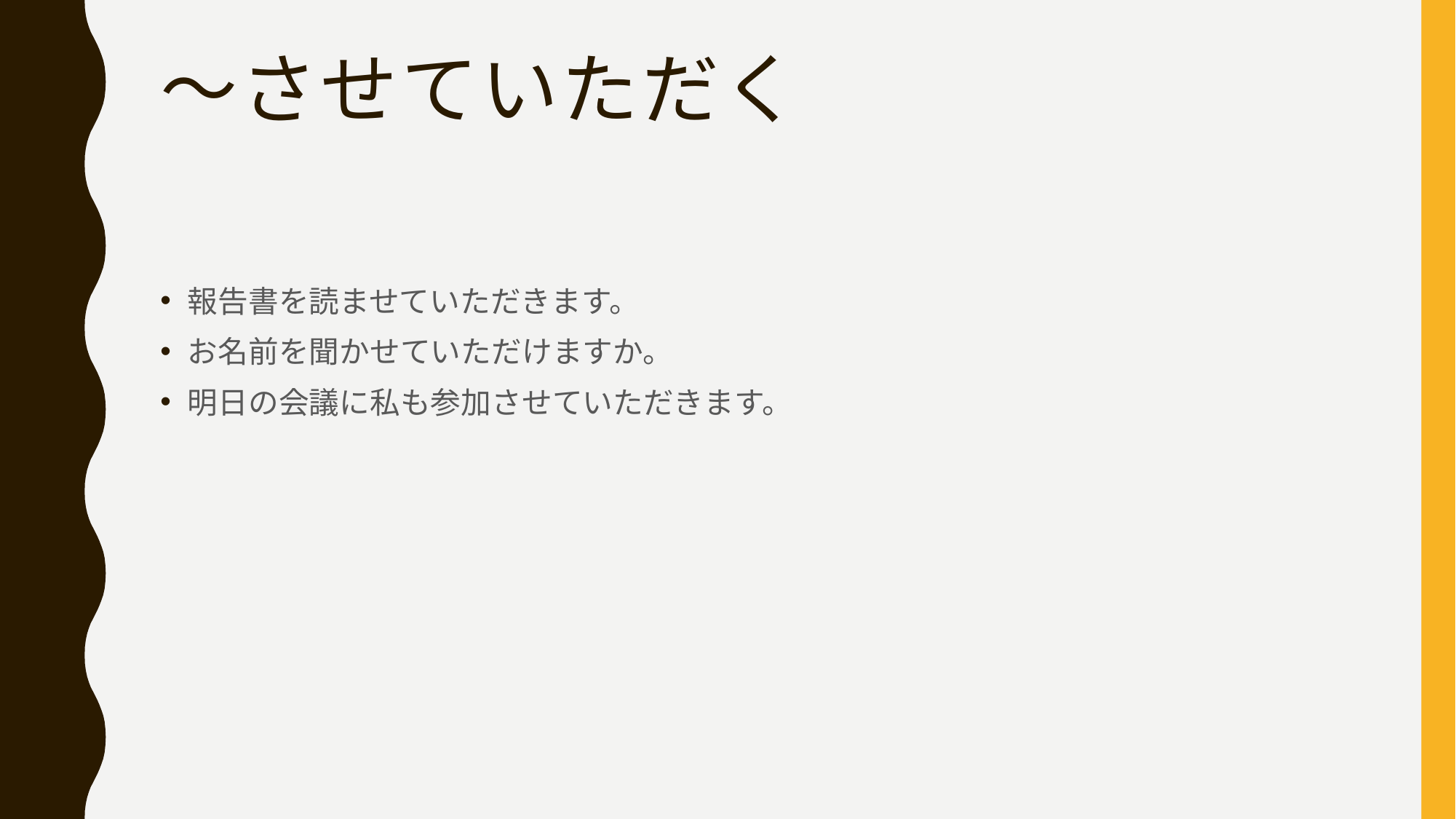

# ～させていただく
報告書を読ませていただきます。
お名前を聞かせていただけますか。
明日の会議に私も参加させていただきます。